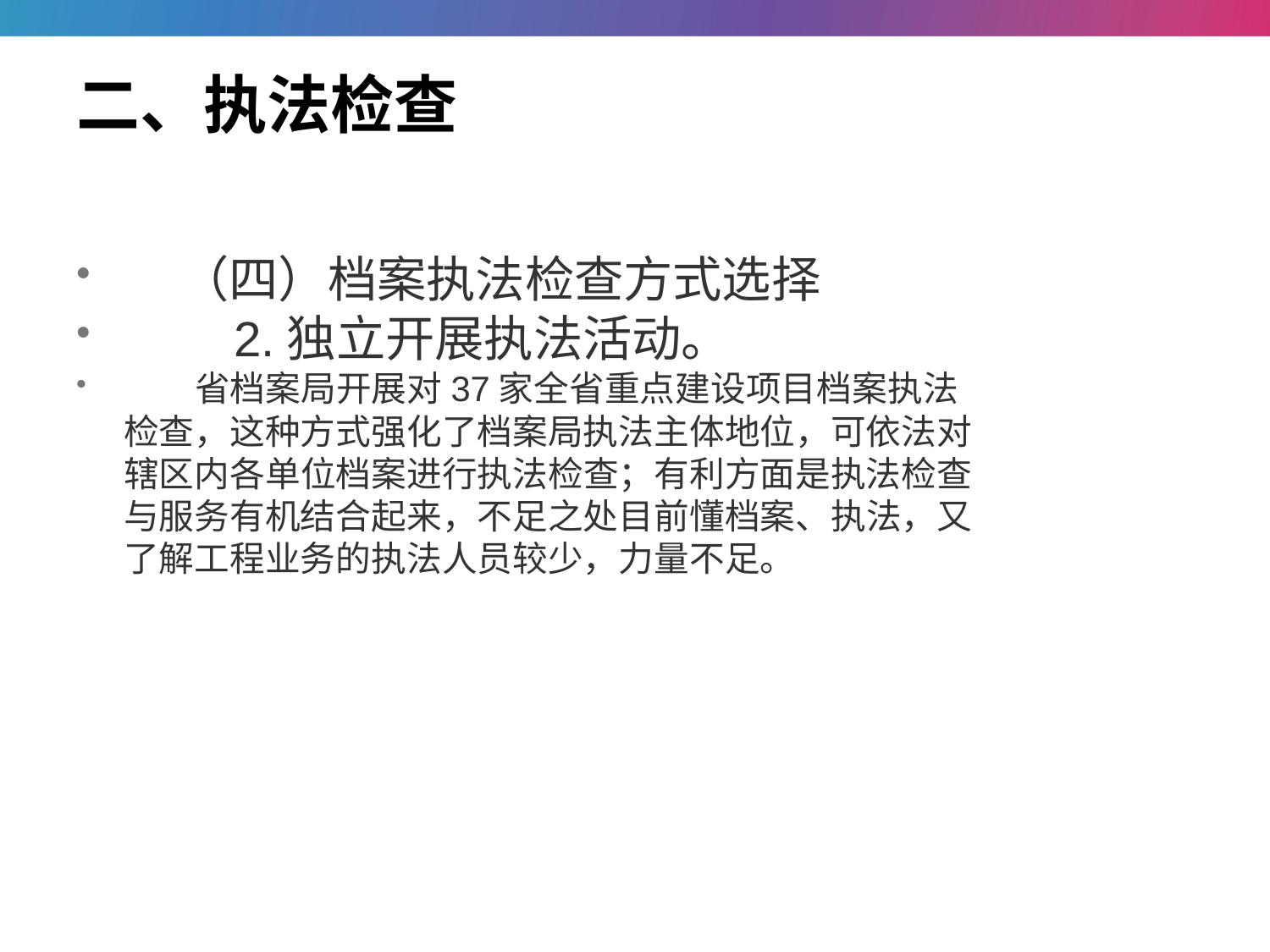

# 二、执法检查
    （四）档案执法检查方式选择
        2.独立开展执法活动。
        省档案局开展对37家全省重点建设项目档案执法检查，这种方式强化了档案局执法主体地位，可依法对辖区内各单位档案进行执法检查；有利方面是执法检查与服务有机结合起来，不足之处目前懂档案、执法，又了解工程业务的执法人员较少，力量不足。